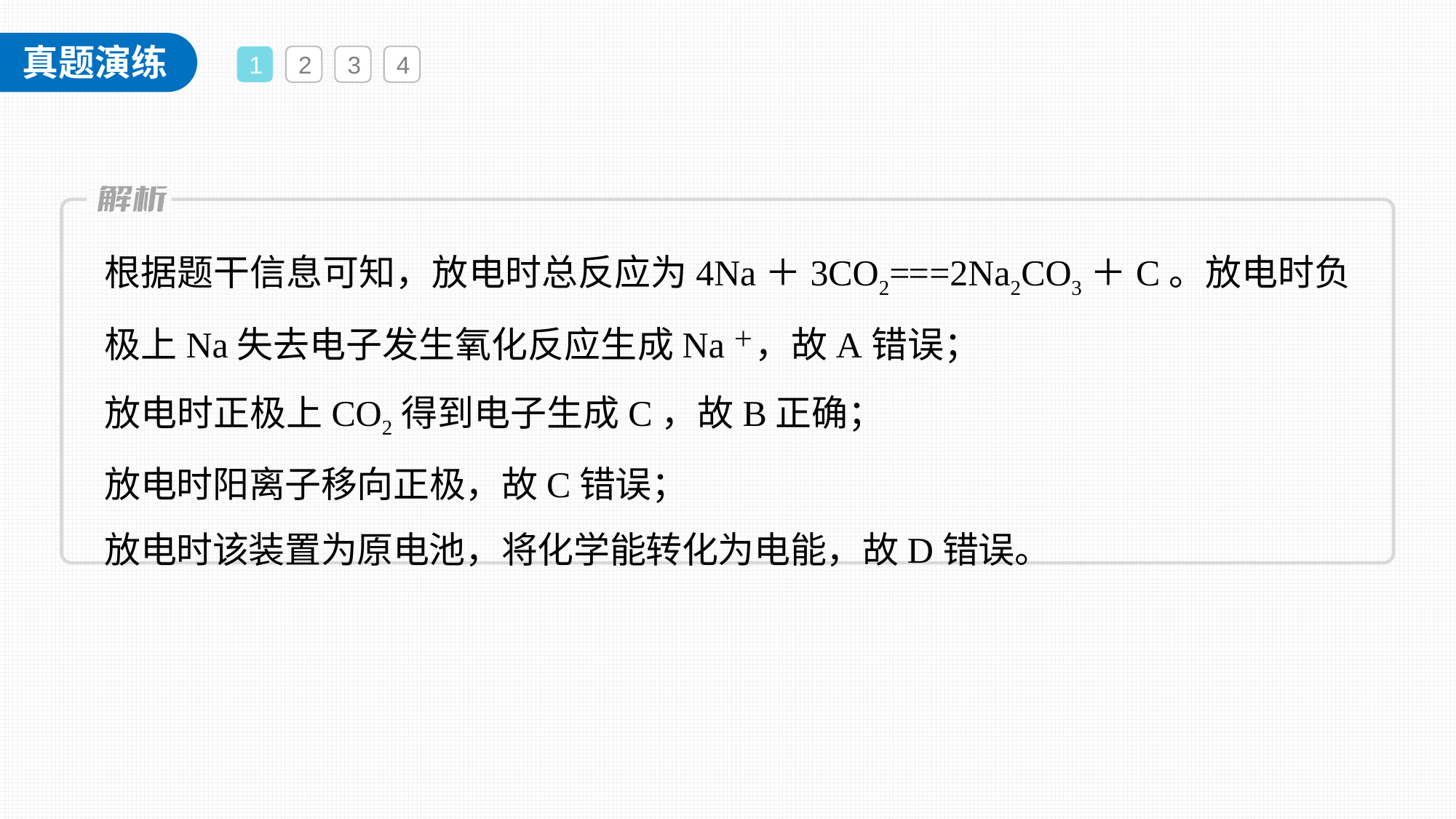

1
2
3
4

根据题干信息可知，放电时总反应为4Na＋3CO2===2Na2CO3＋C。放电时负极上Na失去电子发生氧化反应生成Na＋，故A错误；
放电时正极上CO2得到电子生成C，故B正确；
放电时阳离子移向正极，故C错误；
放电时该装置为原电池，将化学能转化为电能，故D错误。